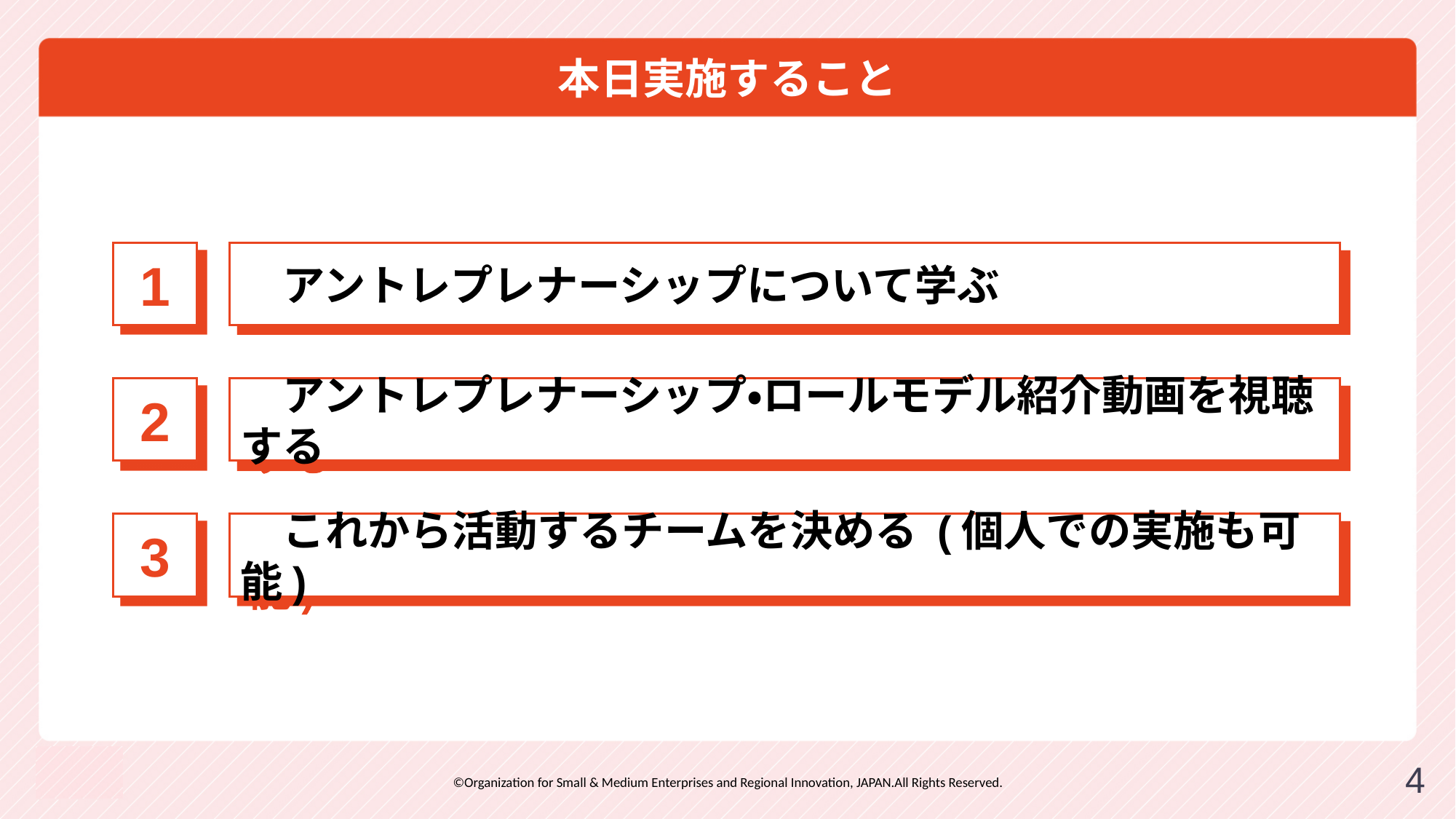

# 本日実施すること
1
　アントレプレナーシップについて学ぶ
2
　アントレプレナーシップ・ロールモデル紹介動画を視聴する
3
　これから活動するチームを決める (個人での実施も可能)